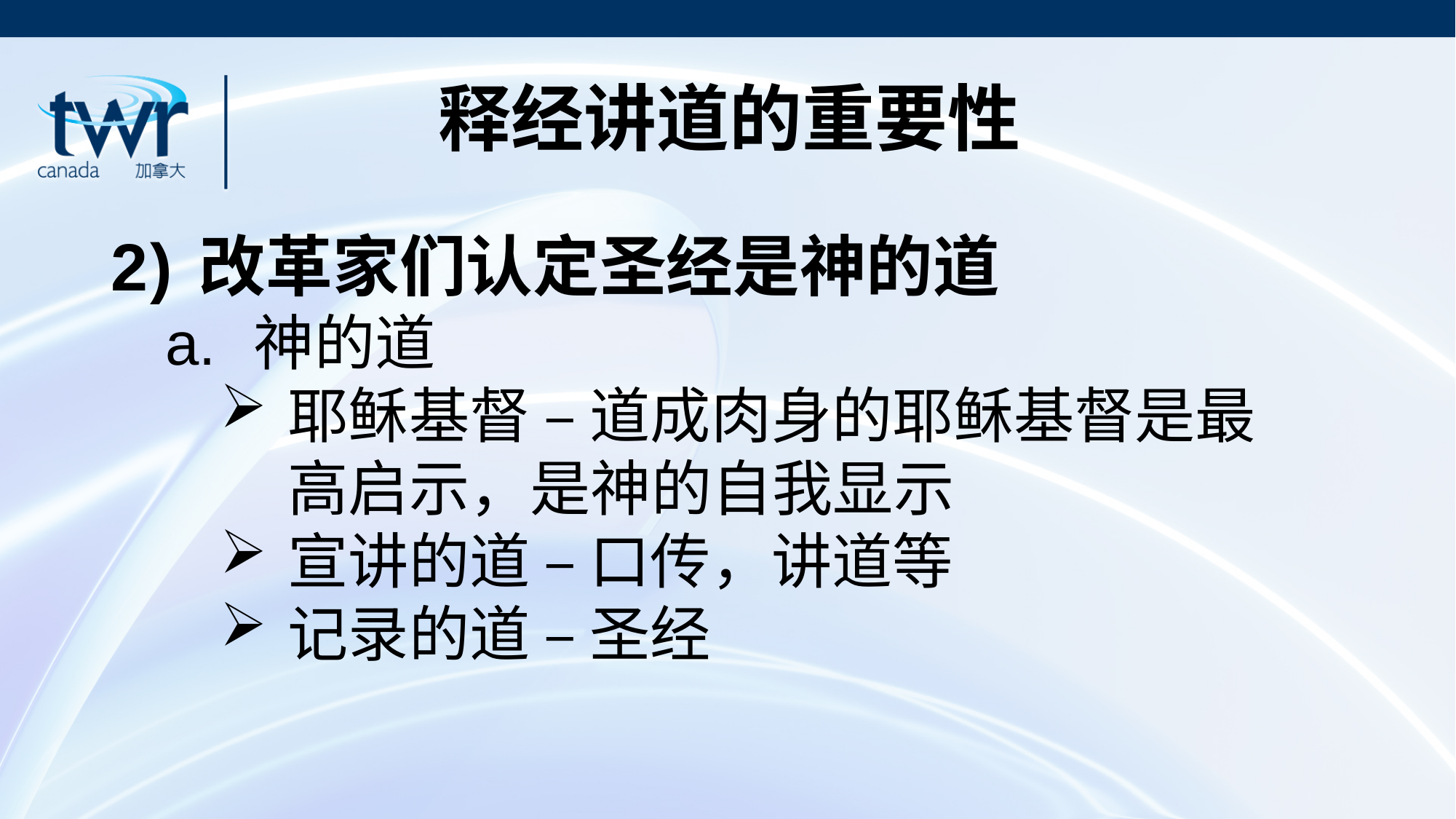

释经讲道的重要性
改革家们认定圣经是神的道
神的道
耶稣基督 – 道成肉身的耶稣基督是最高启示，是神的自我显示
宣讲的道 – 口传，讲道等
记录的道 – 圣经